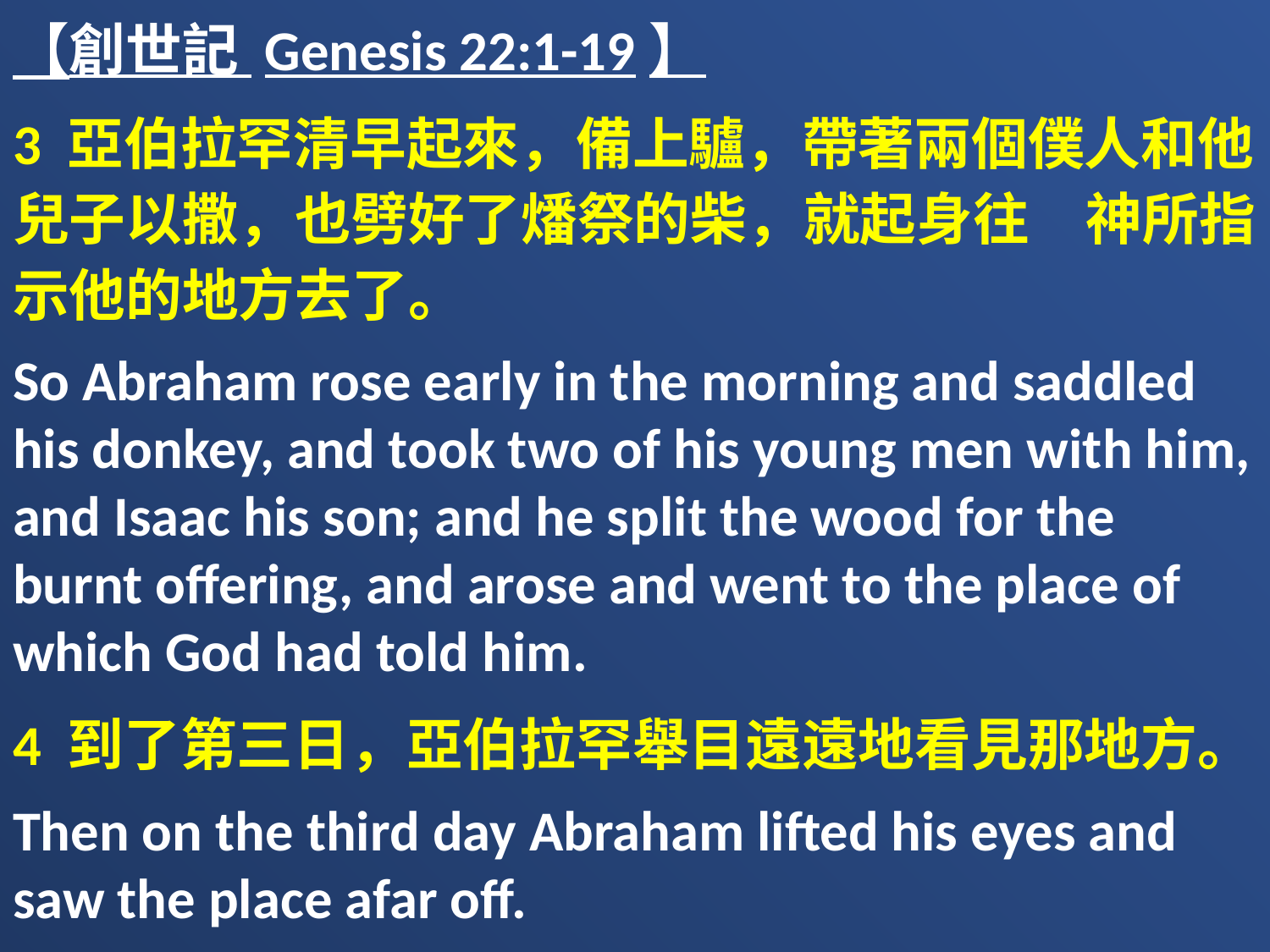

【創世記 Genesis 22:1-19】
3 亞伯拉罕清早起來，備上驢，帶著兩個僕人和他兒子以撒，也劈好了燔祭的柴，就起身往　神所指示他的地方去了。
So Abraham rose early in the morning and saddled his donkey, and took two of his young men with him, and Isaac his son; and he split the wood for the burnt offering, and arose and went to the place of which God had told him.
4 到了第三日，亞伯拉罕舉目遠遠地看見那地方。
Then on the third day Abraham lifted his eyes and saw the place afar off.